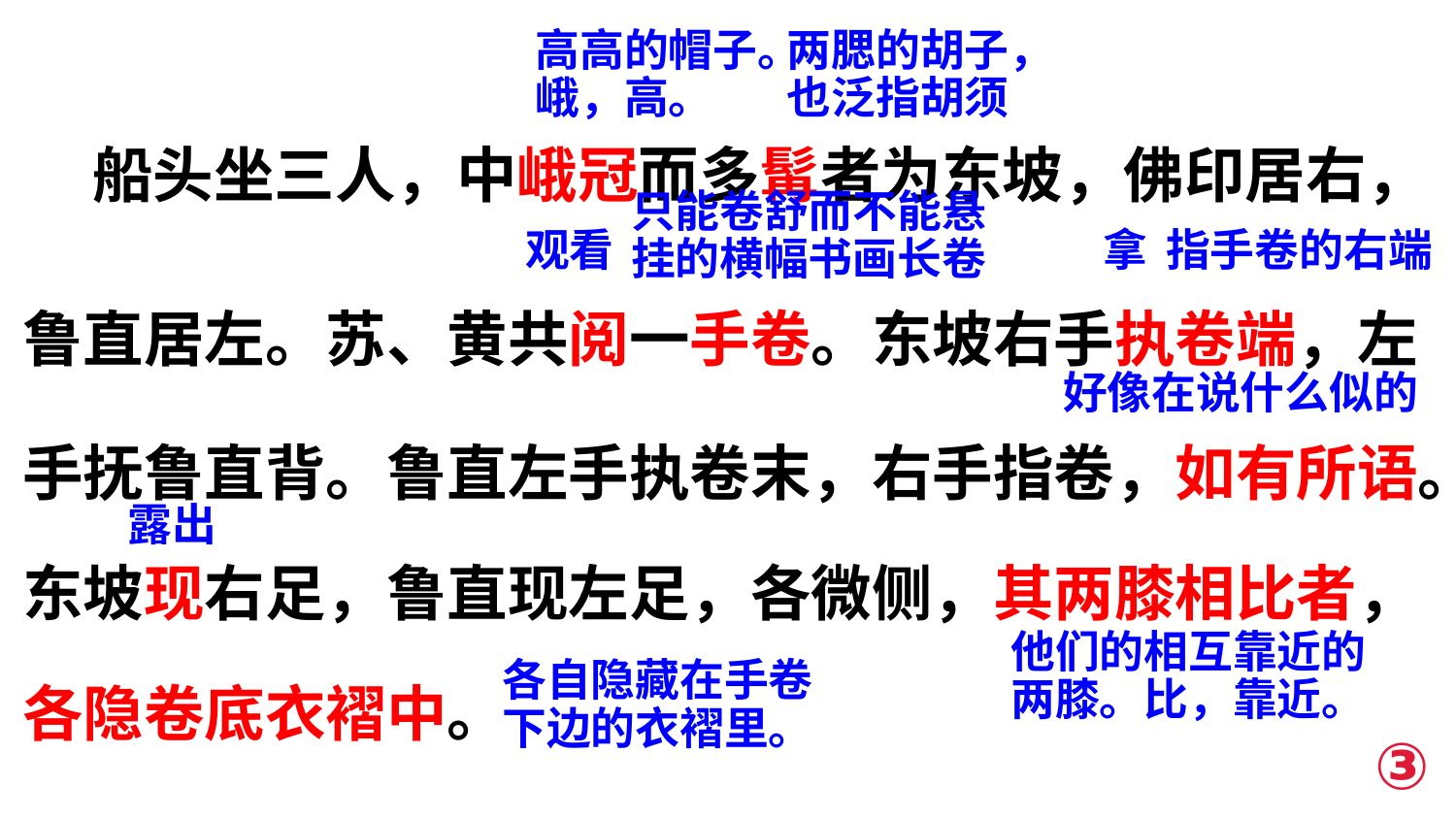

船头坐三人，中峨冠而多髯者为东坡，佛印居右，
鲁直居左。苏、黄共阅一手卷。东坡右手执卷端，左
手抚鲁直背。鲁直左手执卷末，右手指卷，如有所语。
东坡现右足，鲁直现左足，各微侧，其两膝相比者，
各隐卷底衣褶中。
高高的帽子。
峨，高。
两腮的胡子，也泛指胡须
只能卷舒而不能悬挂的横幅书画长卷
观看
指手卷的右端
拿
好像在说什么似的
露出
他们的相互靠近的两膝。比，靠近。
各自隐藏在手卷下边的衣褶里。
③